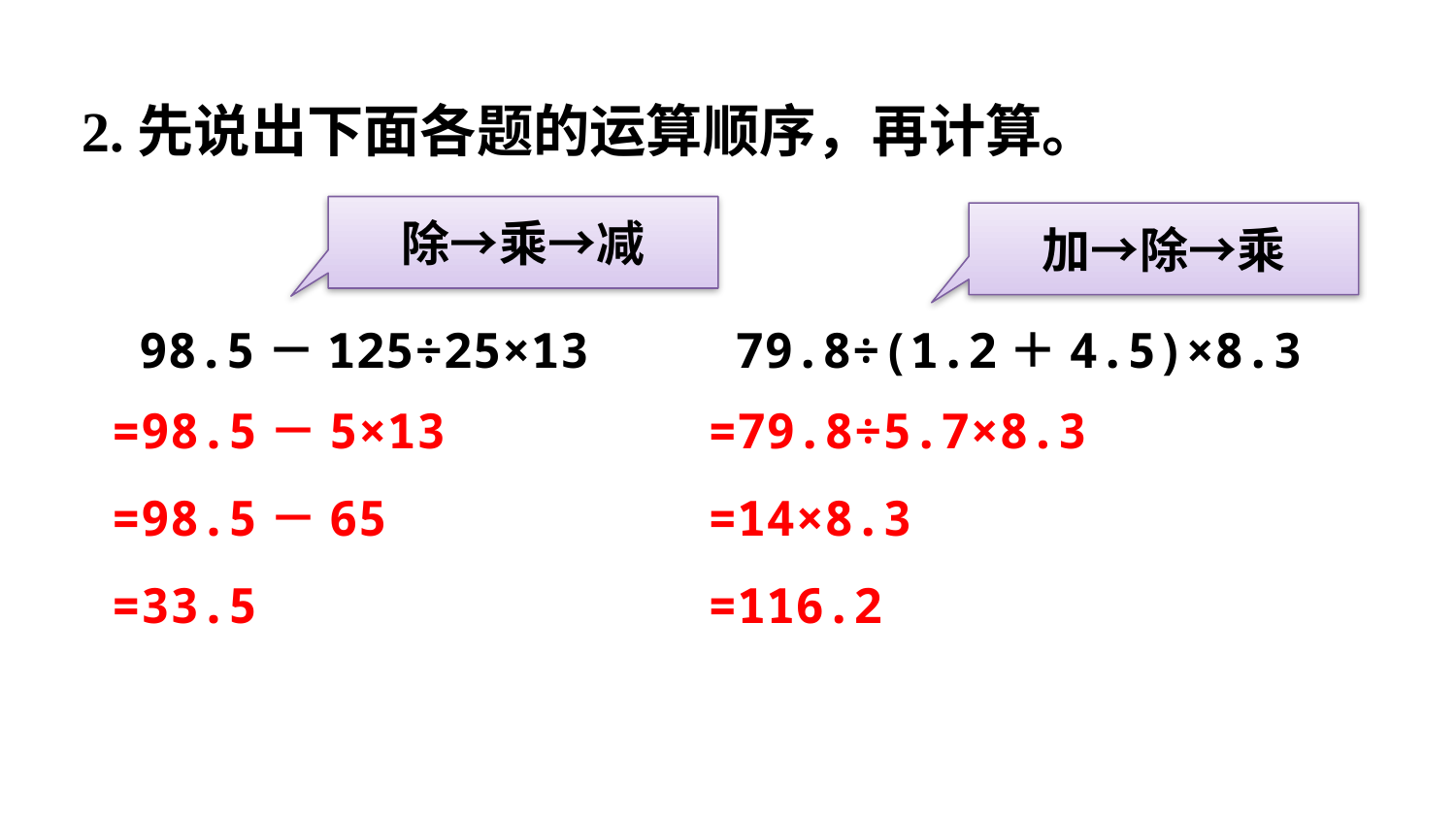

2.先说出下面各题的运算顺序，再计算。
除→乘→减
加→除→乘
98.5－125÷25×13
79.8÷(1.2＋4.5)×8.3
=79.8÷5.7×8.3
=14×8.3
=116.2
=98.5－5×13
=98.5－65
=33.5